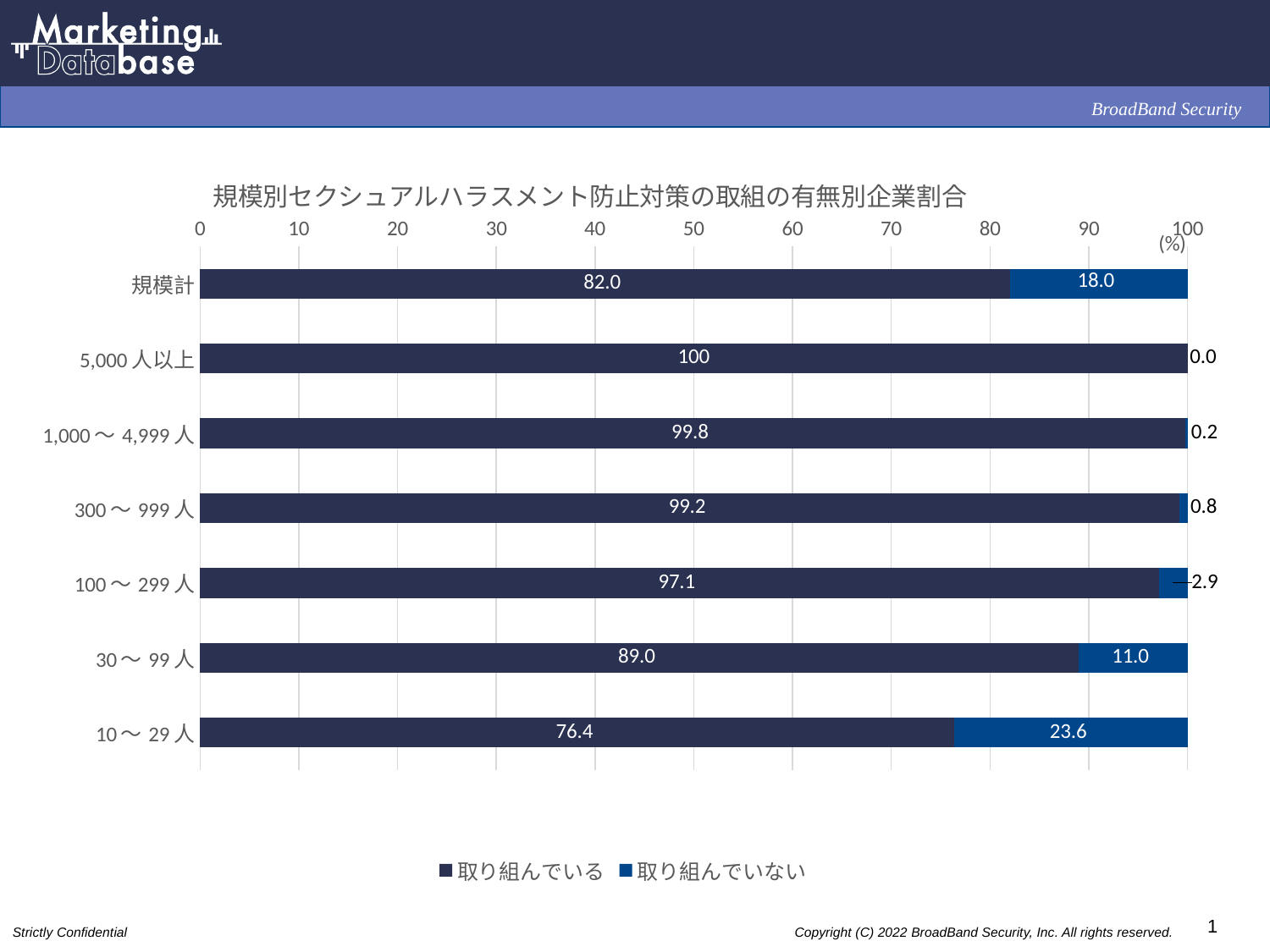

### Chart: 規模別セクシュアルハラスメント防止対策の取組の有無別企業割合

| Category | 取り組んでいる | 取り組んでいない |
|---|---|---|
| 規模計 | 82.0 | 18.0 |
| 5,000人以上 | 100.0 | 0.0 |
| 1,000～4,999人 | 99.8 | 0.2 |
| 300～999人 | 99.2 | 0.8 |
| 100～299人 | 97.1 | 2.9 |
| 30～99人 | 89.0 | 11.0 |
| 10～29人 | 76.4 | 23.6 |